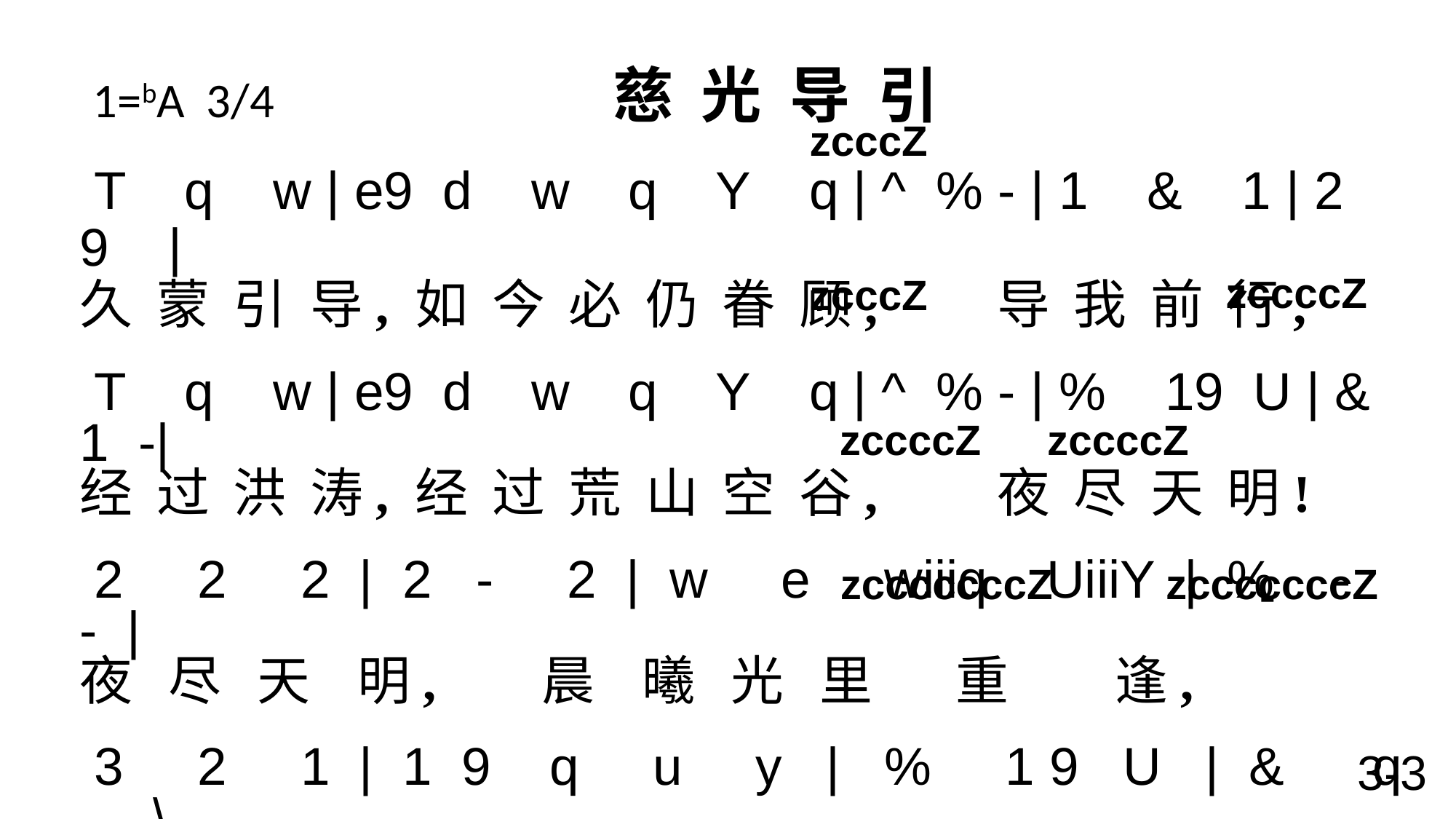

# 1=bA  3/4                              慈  光  导  引
zcccZ
 T    q    w | e9  d    w    q    Y    q | ^  % - | 1    &    1 | 2   9    |
久  蒙  引  导, 如  今  必  仍  眷  顾,        导  我  前  行,
 T    q    w | e9  d    w    q    Y    q | ^  % - | %    19  U | &   1  -|
经  过  洪  涛, 经  过  荒  山  空  谷,        夜  尽  天  明!
 2     2     2  |  2   -     2  |  w     e     wiiiq    UiiiY  |  %    -    -  |
夜   尽   天    明,       晨    曦   光   里       重         逢,
 3     2     1  |  1  9    q     u     y   |   %     1 9   U   |  &      q      \
多   年   契    阔,     我   心   所      爱           笑     容。
    zccccZ
zcccZ
zccccZ      zccccZ

    zcccccccZ
    zcccccccZ
-
3-3